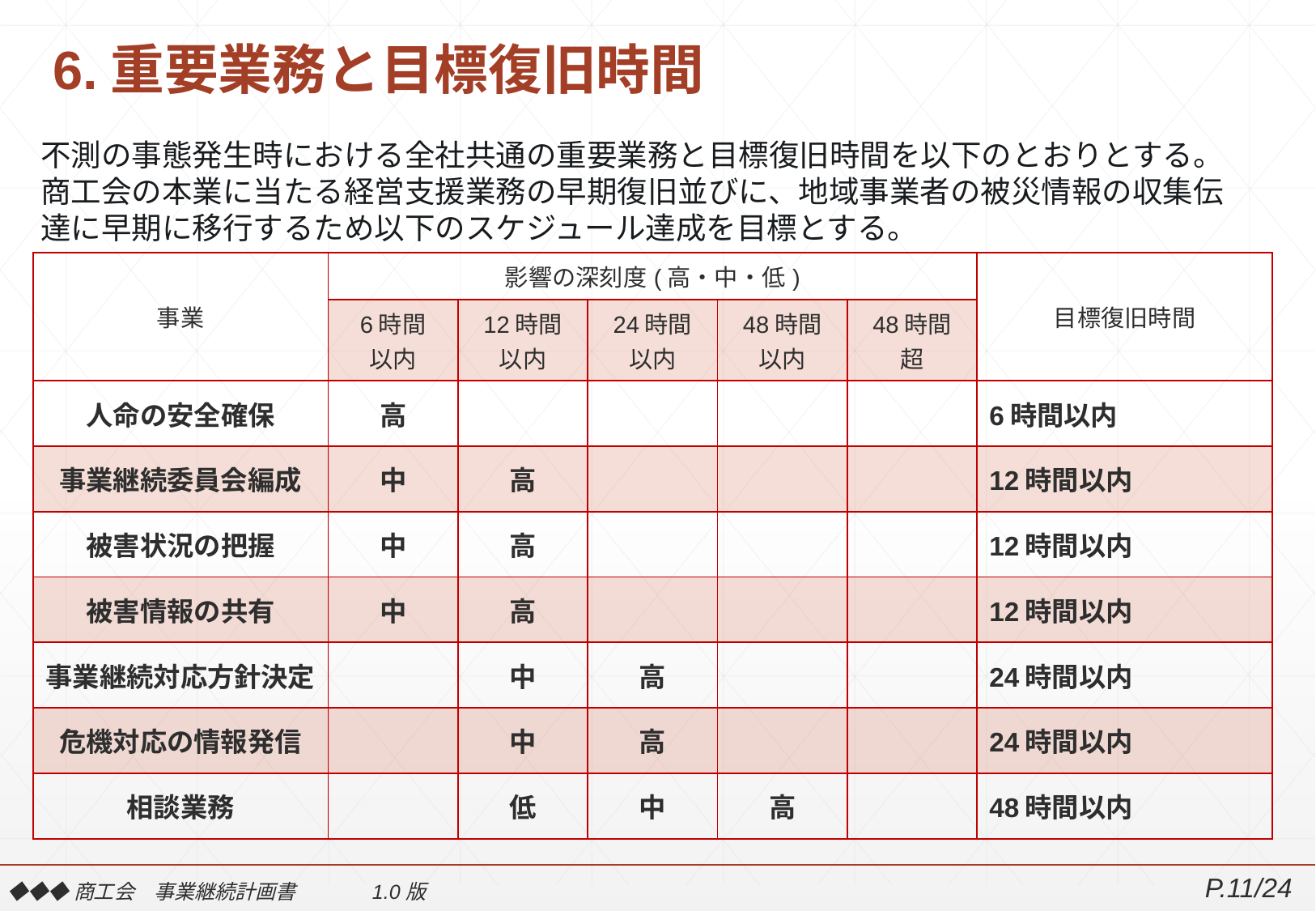

# 6.重要業務と目標復旧時間
不測の事態発生時における全社共通の重要業務と目標復旧時間を以下のとおりとする。
商工会の本業に当たる経営支援業務の早期復旧並びに、地域事業者の被災情報の収集伝達に早期に移行するため以下のスケジュール達成を目標とする。
| 事業 | 影響の深刻度(高・中・低) |  |  |  |  | 目標復旧時間 |
| --- | --- | --- | --- | --- | --- | --- |
|  | 6時間 以内 | 12時間 以内 | 24時間 以内 | 48時間 以内 | 48時間 超 |  |
| 人命の安全確保 | 高 |  |  |  |  | 6時間以内 |
| 事業継続委員会編成 | 中 | 高 |  |  |  | 12時間以内 |
| 被害状況の把握 | 中 | 高 |  |  |  | 12時間以内 |
| 被害情報の共有 | 中 | 高 |  |  |  | 12時間以内 |
| 事業継続対応方針決定 |  | 中 | 高 |  |  | 24時間以内 |
| 危機対応の情報発信 |  | 中 | 高 |  |  | 24時間以内 |
| 相談業務 |  | 低 | 中 | 高 |  | 48時間以内 |